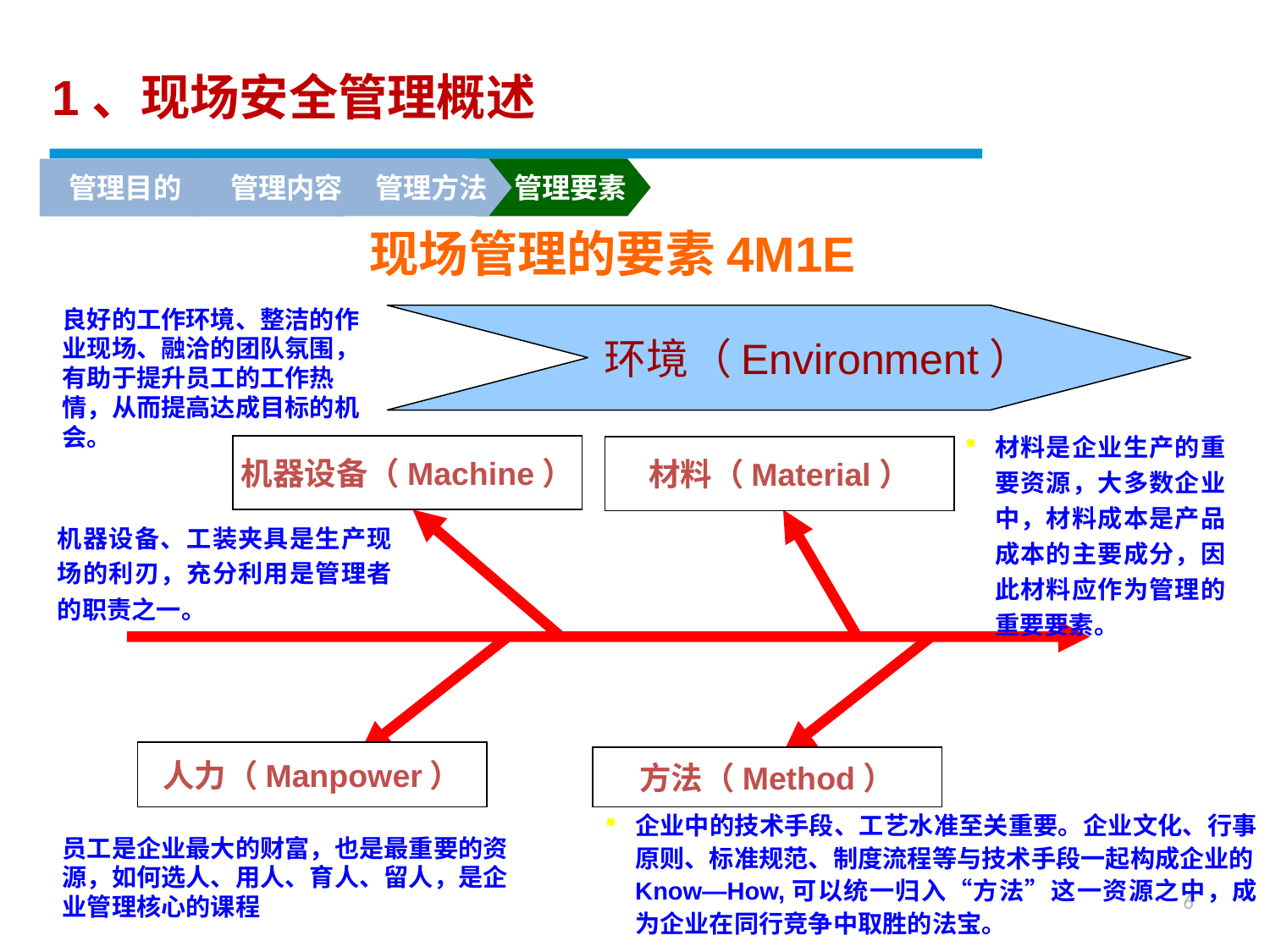

1、现场安全管理概述
管理方法
管理要素
管理目的
管理内容
现场管理的要素4M1E
良好的工作环境、整洁的作业现场、融洽的团队氛围，有助于提升员工的工作热情，从而提高达成目标的机会。
     环境（Environment）
材料是企业生产的重要资源，大多数企业中，材料成本是产品成本的主要成分，因此材料应作为管理的重要要素。
机器设备（Machine）
材料（Material）

机器设备、工装夹具是生产现场的利刃，充分利用是管理者的职责之一。
人力（Manpower）
方法（Method）
企业中的技术手段、工艺水准至关重要。企业文化、行事原则、标准规范、制度流程等与技术手段一起构成企业的Know—How,可以统一归入“方法”这一资源之中，成为企业在同行竞争中取胜的法宝。
员工是企业最大的财富，也是最重要的资源，如何选人、用人、育人、留人，是企业管理核心的课程
6